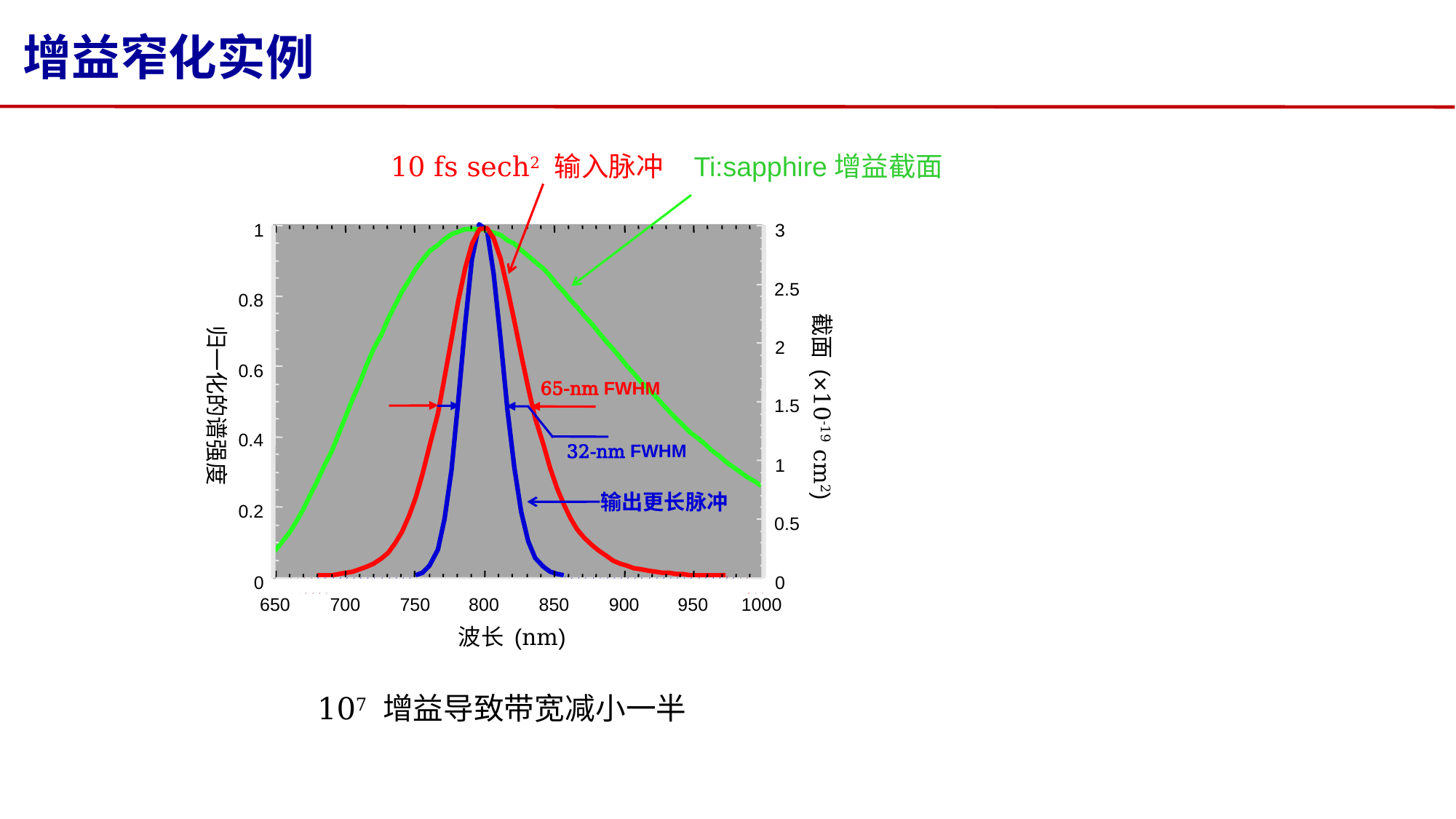

# 增益窄化实例
10 fs sech2 输入脉冲
Ti:sapphire增益截面

1
0.8
0.6
0.4
0.2
0
3
2.5
2
1.5
1
0.5
0

归一化的谱强度

65-nm FWHM

截面 (×10-19 cm2)

32-nm FWHM

输出更长脉冲

650
700
750
800
850
900
950
1000

波长 (nm)
107 增益导致带宽减小一半